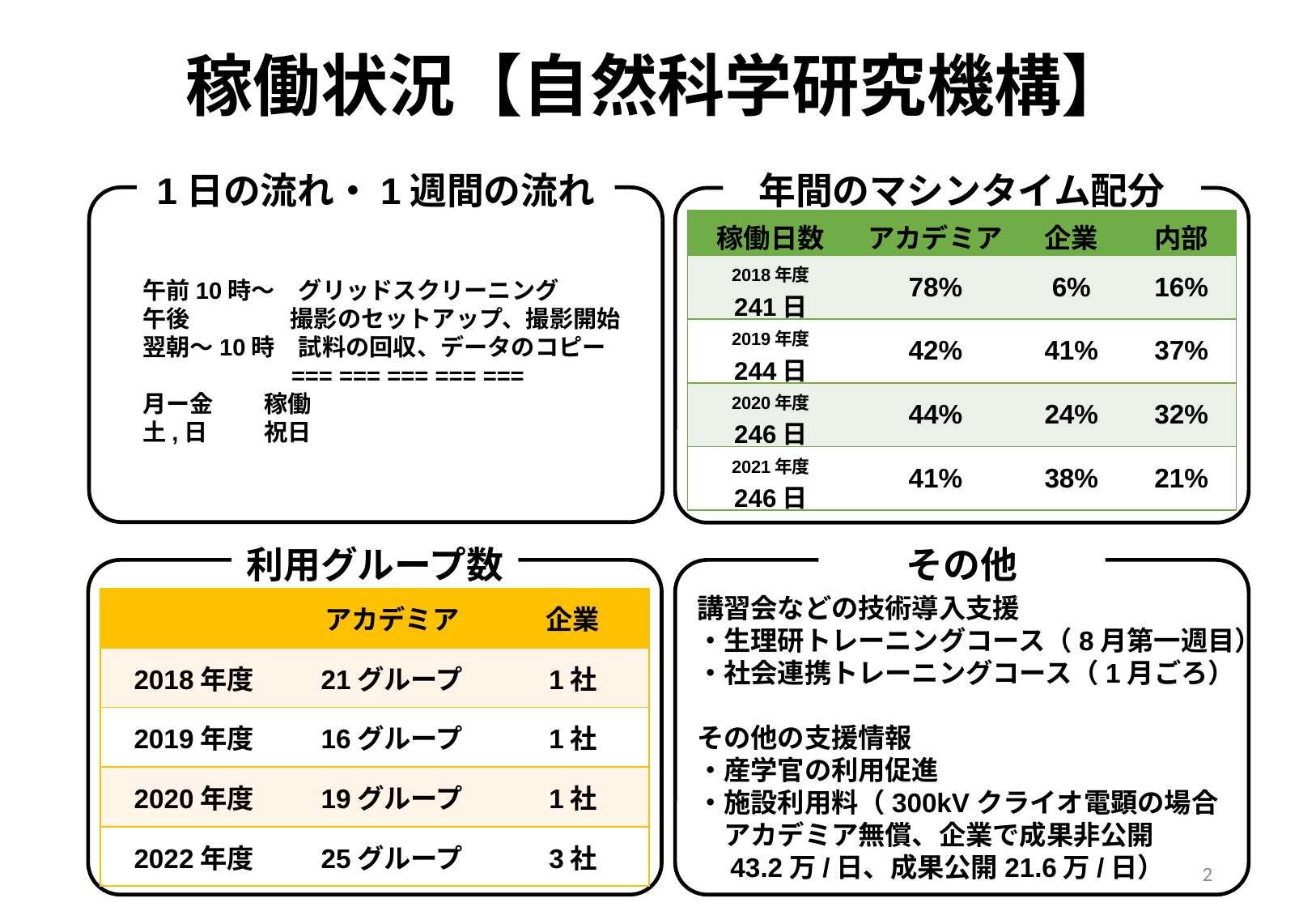

稼働状況【自然科学研究機構】
1日の流れ・1週間の流れ
年間のマシンタイム配分

| 稼働日数 | アカデミア | 企業 | 内部 |
| --- | --- | --- | --- |
| 2018年度 241日 | 78% | 6% | 16% |
| 2019年度 244日 | 42% | 41% | 37% |
| 2020年度 246日 | 44% | 24% | 32% |
| 2021年度 246日 | 41% | 38% | 21% |
午前10時〜　グリッドスクリーニング
午後　　　　 撮影のセットアップ、撮影開始
翌朝〜10時　試料の回収、データのコピー
=== === === === ===
月ー金	稼働
土,日	祝日
利用グループ数
その他

講習会などの技術導入支援
・生理研トレーニングコース（8月第一週目）
・社会連携トレーニングコース（1月ごろ）

その他の支援情報
・産学官の利用促進
・施設利用料（300kVクライオ電顕の場合
　アカデミア無償、企業で成果非公開
　43.2万/日、成果公開21.6万/日）
|  | アカデミア | 企業 |
| --- | --- | --- |
| 2018年度 | 21グループ | 1社 |
| 2019年度 | 16グループ | 1社 |
| 2020年度 | 19グループ | 1社 |
| 2022年度 | 25グループ | 3社 |
2